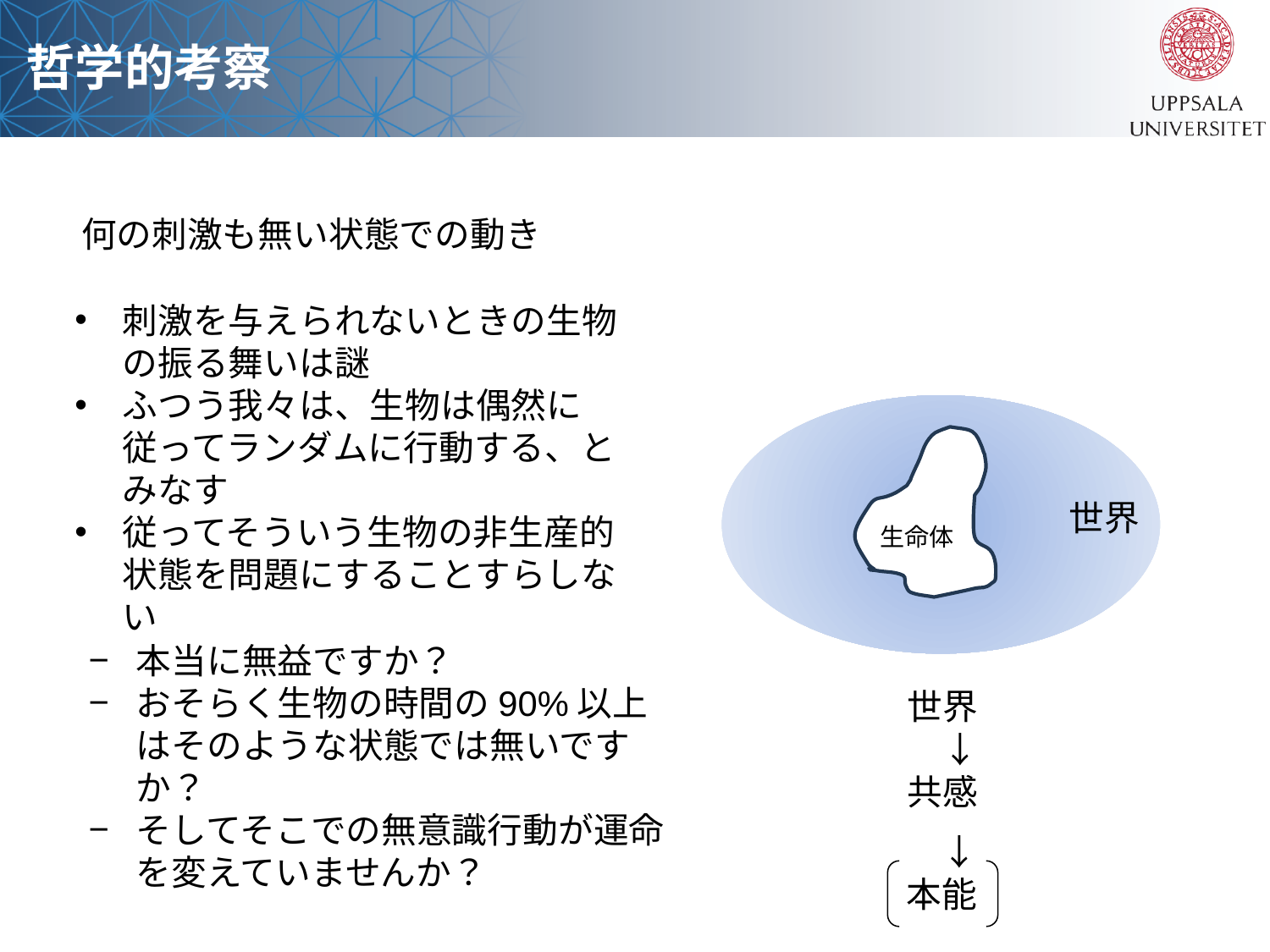

哲学的考察
何の刺激も無い状態での動き
刺激を与えられないときの生物の振る舞いは謎
ふつう我々は、生物は偶然に従ってランダムに行動する、とみなす
従ってそういう生物の非生産的状態を問題にすることすらしない

世界
生命体
本当に無益ですか？
おそらく生物の時間の90%以上はそのような状態では無いですか？
そしてそこでの無意識行動が運命を変えていませんか？
世界
　↓
共感
　↓
本能